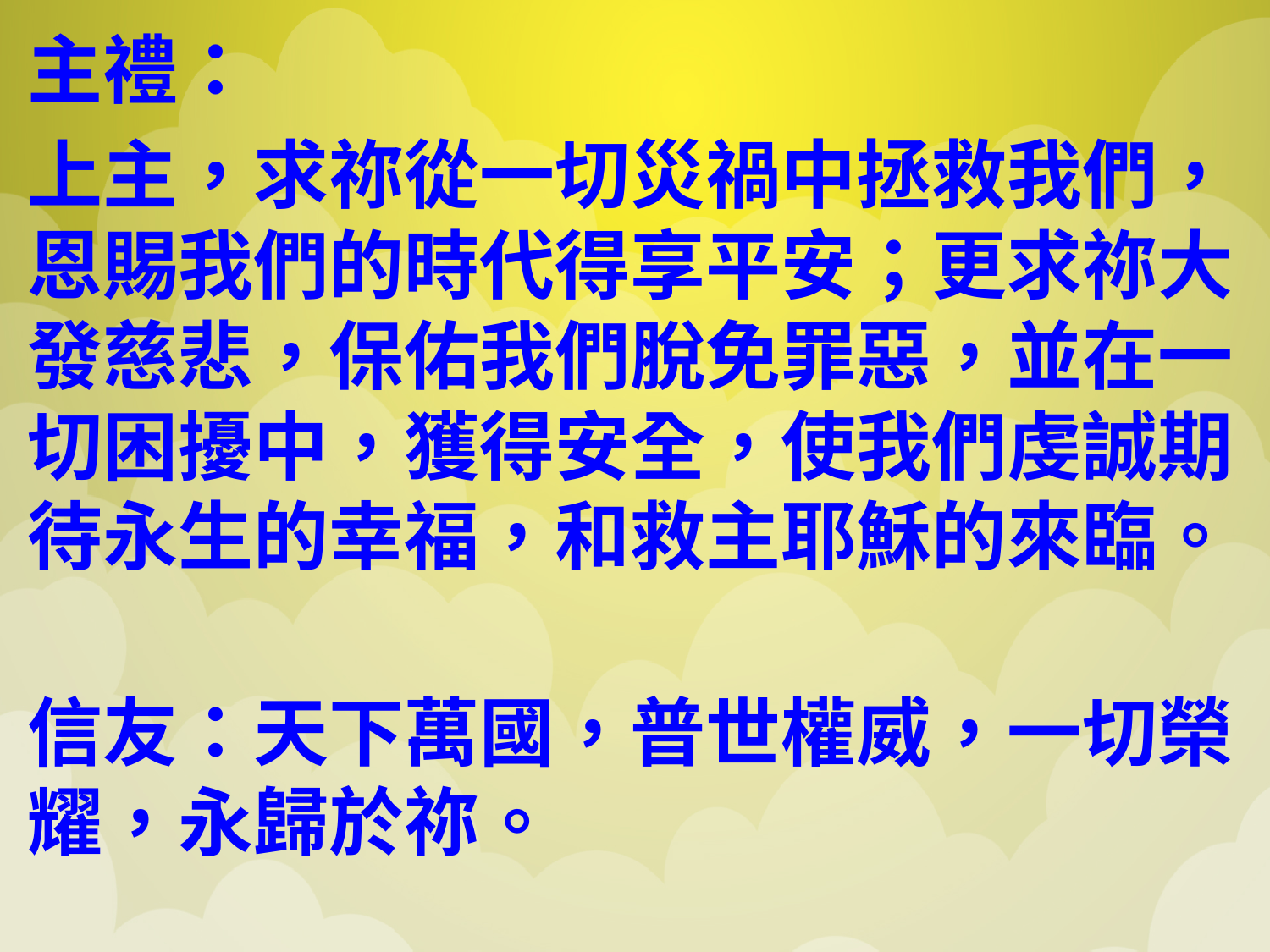

主禮：
上主，求祢從一切災禍中拯救我們，恩賜我們的時代得享平安；更求祢大發慈悲，保佑我們脫免罪惡，並在一切困擾中，獲得安全，使我們虔誠期待永生的幸福，和救主耶穌的來臨。
信友：天下萬國，普世權威，一切榮耀，永歸於祢。